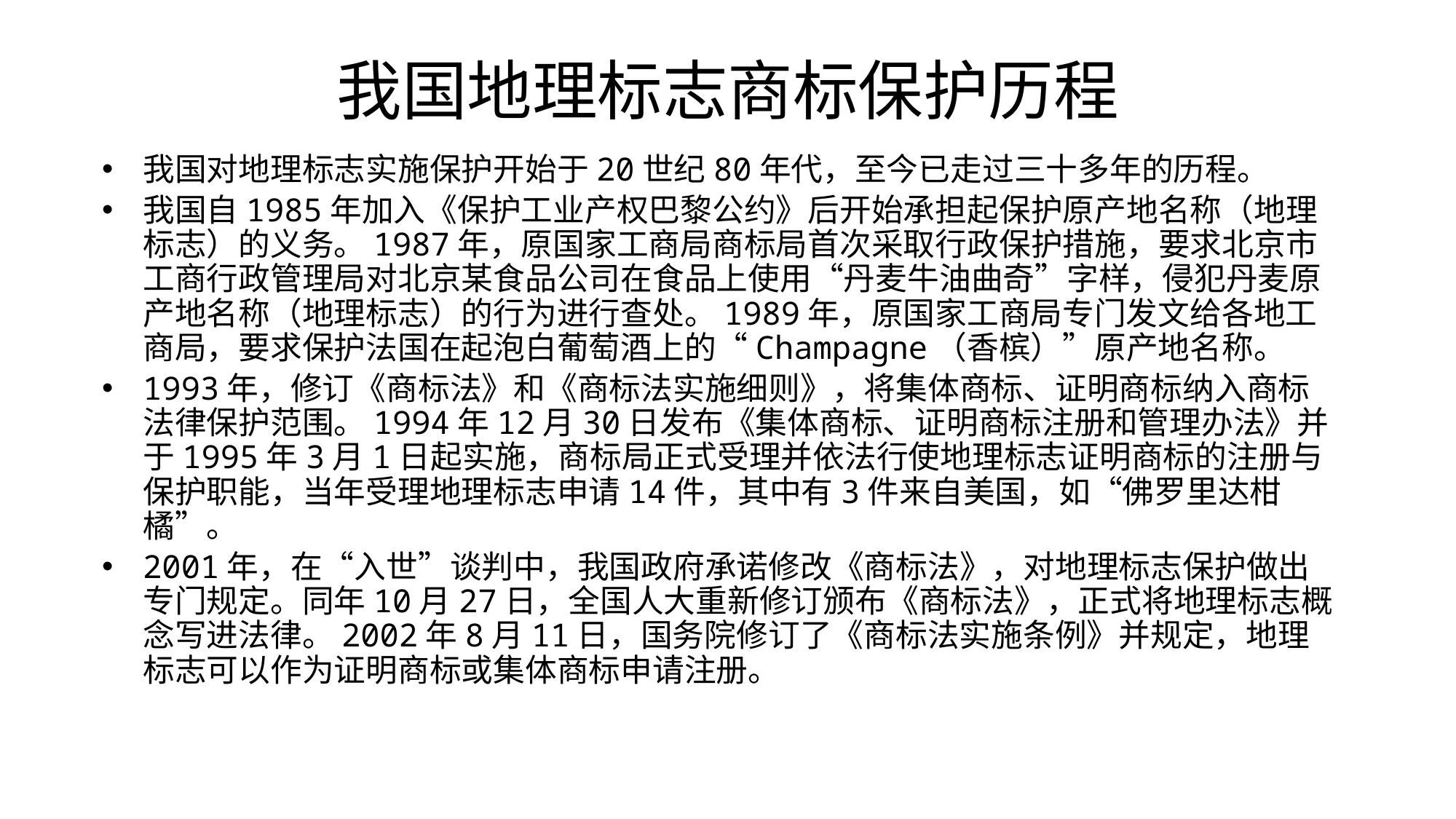

# 我国地理标志商标保护历程
我国对地理标志实施保护开始于20世纪80年代，至今已走过三十多年的历程。
我国自1985年加入《保护工业产权巴黎公约》后开始承担起保护原产地名称（地理标志）的义务。1987年，原国家工商局商标局首次采取行政保护措施，要求北京市工商行政管理局对北京某食品公司在食品上使用“丹麦牛油曲奇”字样，侵犯丹麦原产地名称（地理标志）的行为进行查处。1989年，原国家工商局专门发文给各地工商局，要求保护法国在起泡白葡萄酒上的“Champagne（香槟）”原产地名称。
1993年，修订《商标法》和《商标法实施细则》，将集体商标、证明商标纳入商标法律保护范围。1994年12月30日发布《集体商标、证明商标注册和管理办法》并于1995年3月1日起实施，商标局正式受理并依法行使地理标志证明商标的注册与保护职能，当年受理地理标志申请14件，其中有3件来自美国，如“佛罗里达柑橘”。
2001年，在“入世”谈判中，我国政府承诺修改《商标法》，对地理标志保护做出专门规定。同年10月27日，全国人大重新修订颁布《商标法》，正式将地理标志概念写进法律。2002年8月11日，国务院修订了《商标法实施条例》并规定，地理标志可以作为证明商标或集体商标申请注册。